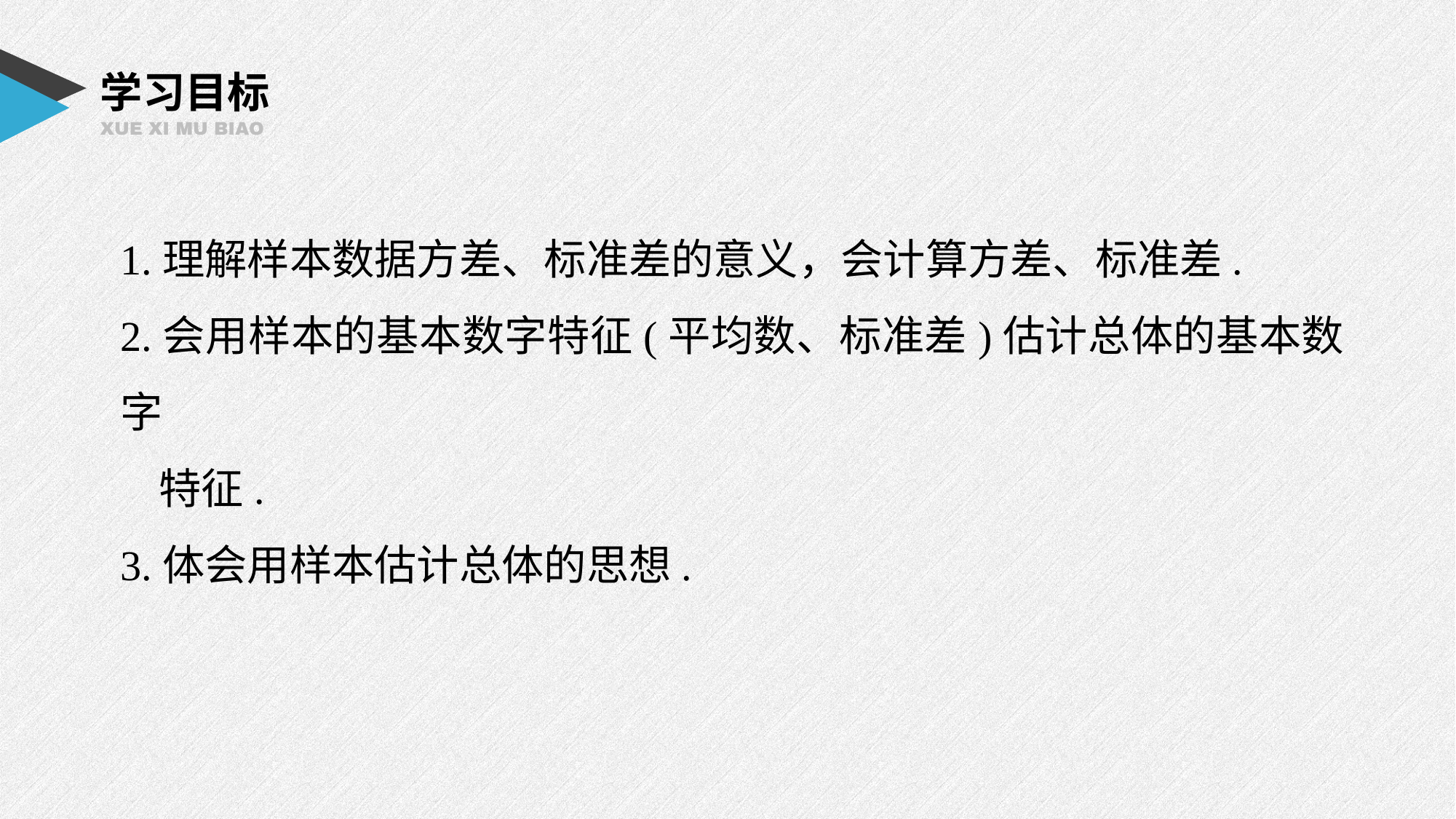

学习目标

XUE XI MU BIAO
1.理解样本数据方差、标准差的意义，会计算方差、标准差.
2.会用样本的基本数字特征(平均数、标准差)估计总体的基本数字
   特征.
3.体会用样本估计总体的思想.